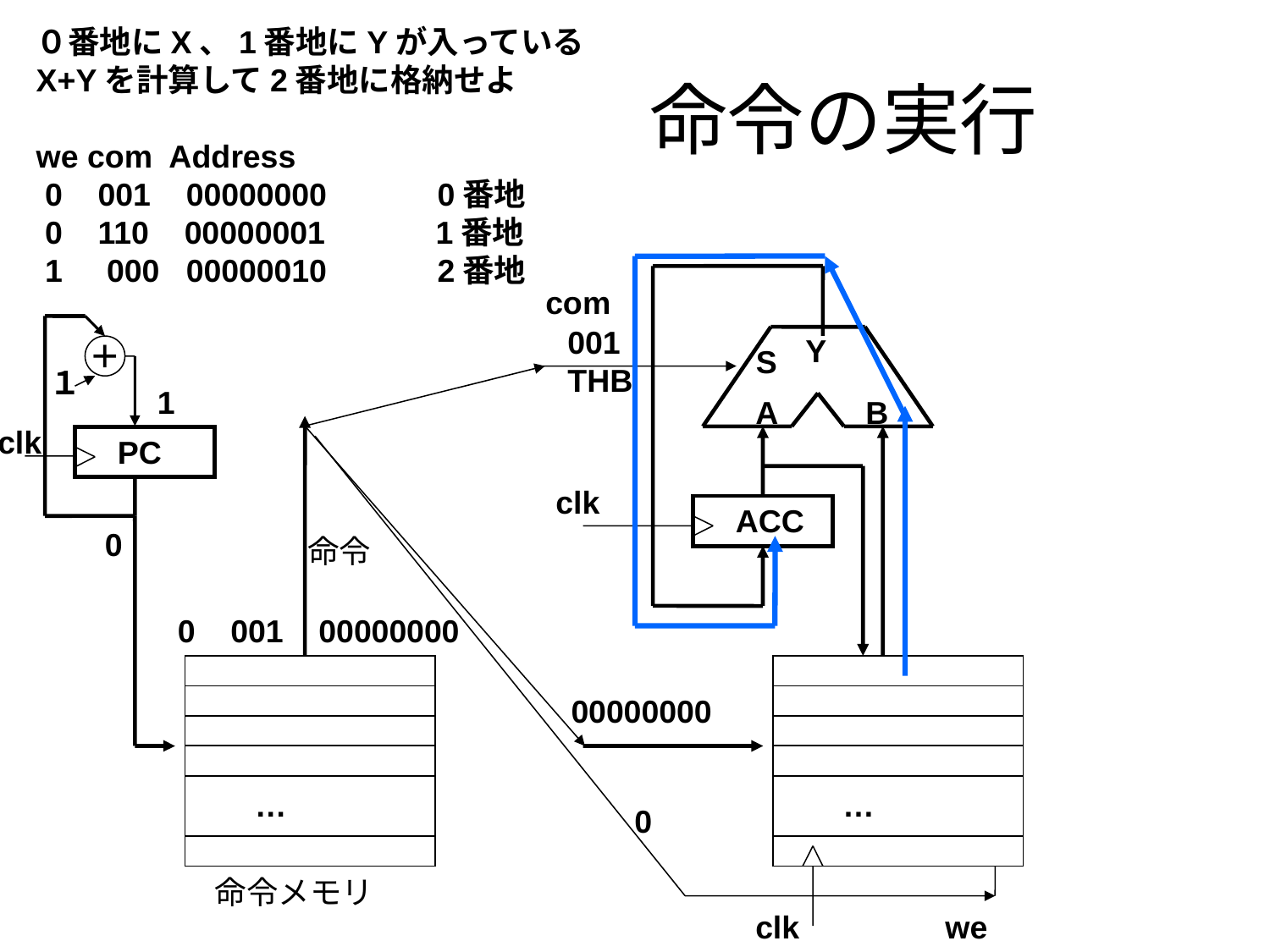

０番地にX、1番地にYが入っている
X+Yを計算して2番地に格納せよ

we com  Address
 0    001    00000000　　　0番地
 0    110    00000001　　　1番地
 1     000   00000010　　　2番地
# 命令の実行

com

001
THB
Y

＋
S

１

1
A
B

clk

PC

clk
ACC

0
命令

0    001    00000000

00000000

…
…
0

命令メモリ

clk
we